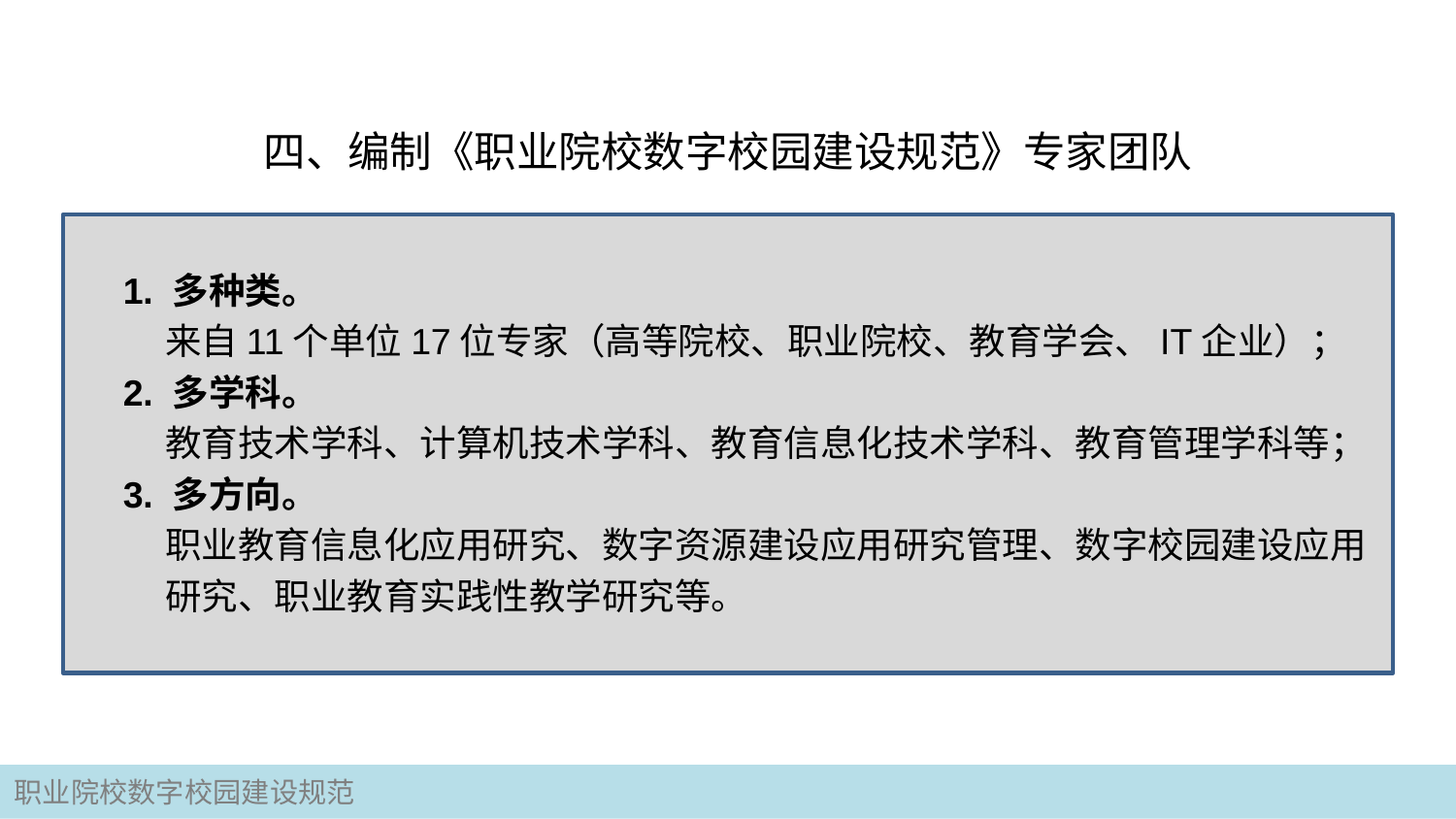

# 四、编制《职业院校数字校园建设规范》专家团队

1. 多种类。
    来自11个单位17位专家（高等院校、职业院校、教育学会、IT企业）；
2. 多学科。
    教育技术学科、计算机技术学科、教育信息化技术学科、教育管理学科等；
3. 多方向。
    职业教育信息化应用研究、数字资源建设应用研究管理、数字校园建设应用
    研究、职业教育实践性教学研究等。
职业院校数字校园建设规范